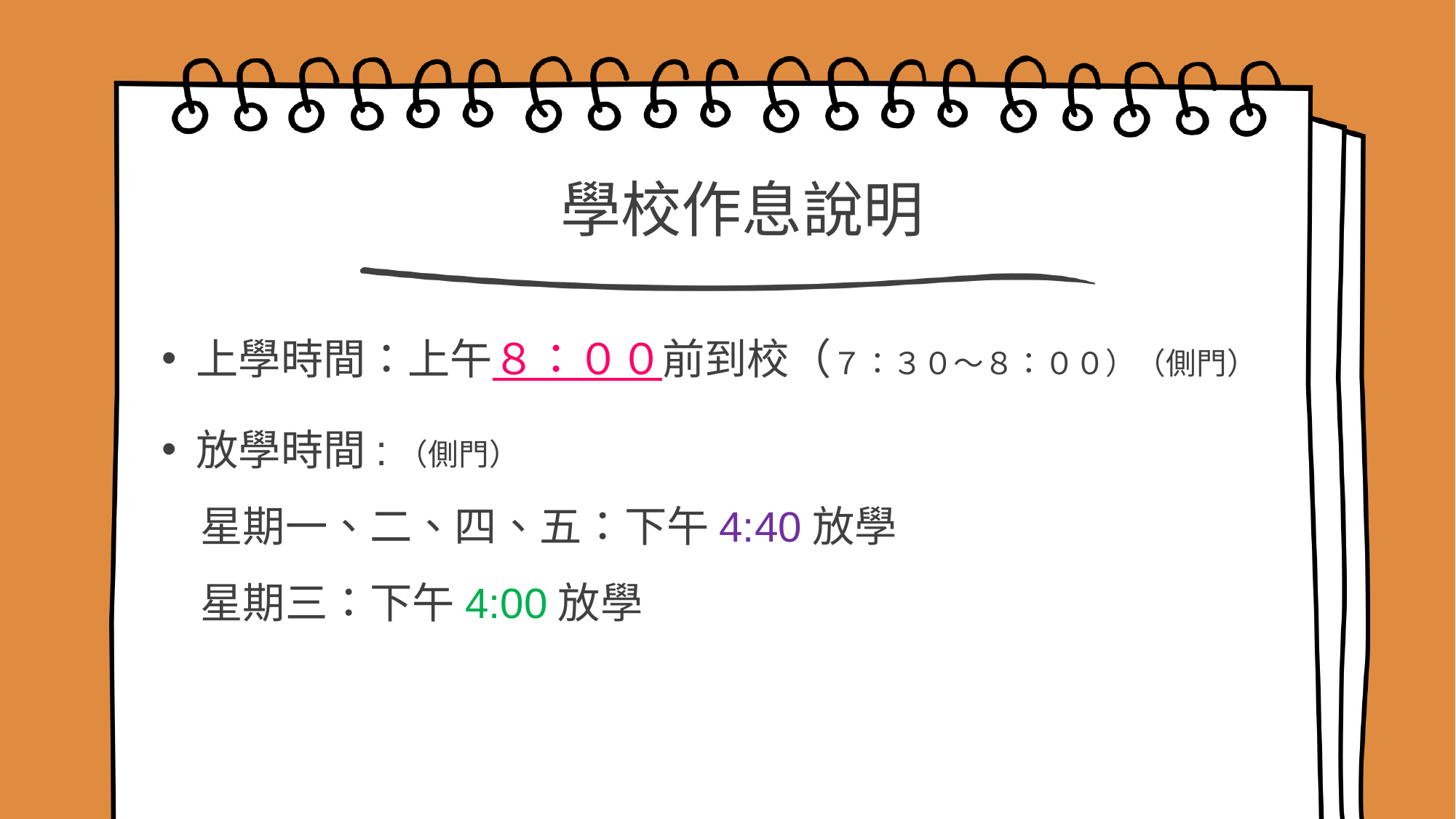

# 學校作息說明
上學時間：上午８：００前到校（７：３０～８：００）（側門）
放學時間:（側門）
   星期一、二、四、五：下午4:40放學
   星期三：下午4:00放學